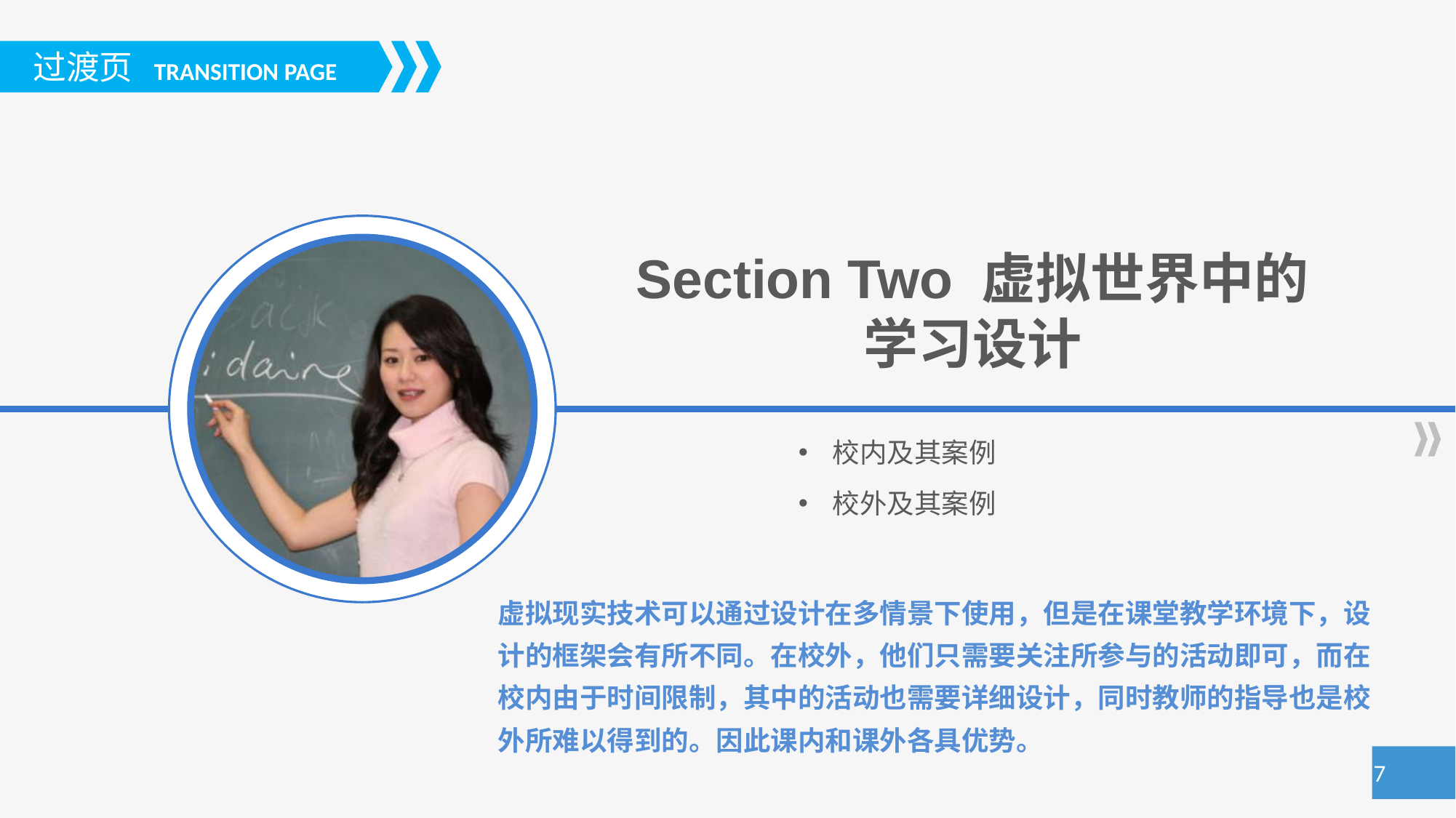

Section Two 虚拟世界中的学习设计
校内及其案例
校外及其案例
虚拟现实技术可以通过设计在多情景下使用，但是在课堂教学环境下，设计的框架会有所不同。在校外，他们只需要关注所参与的活动即可，而在校内由于时间限制，其中的活动也需要详细设计，同时教师的指导也是校外所难以得到的。因此课内和课外各具优势。